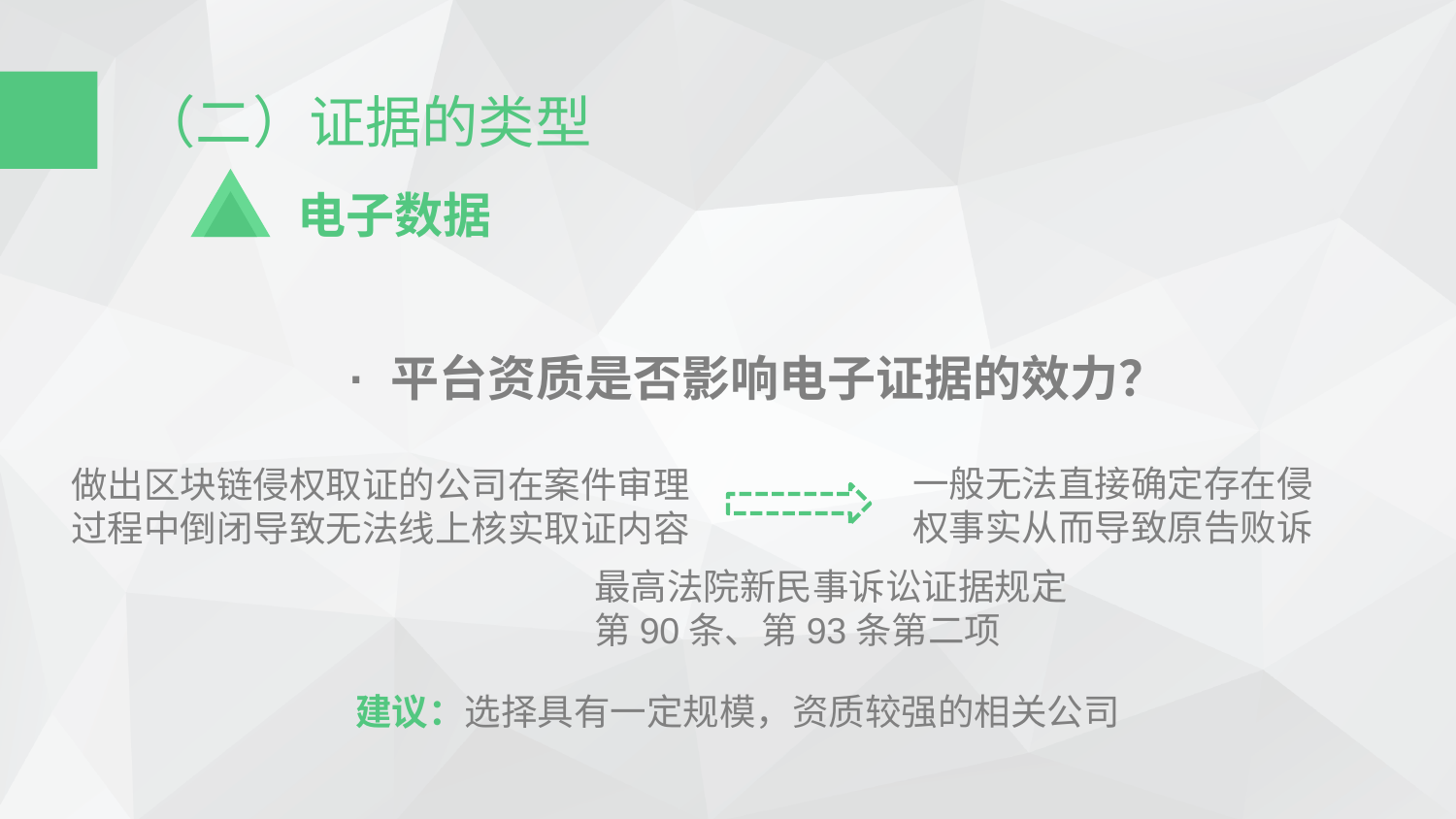

（二）证据的类型

电子数据
· 平台资质是否影响电子证据的效力？

一般无法直接确定存在侵权事实从而导致原告败诉
做出区块链侵权取证的公司在案件审理过程中倒闭导致无法线上核实取证内容
最高法院新民事诉讼证据规定
第90条、第93条第二项
建议：选择具有一定规模，资质较强的相关公司